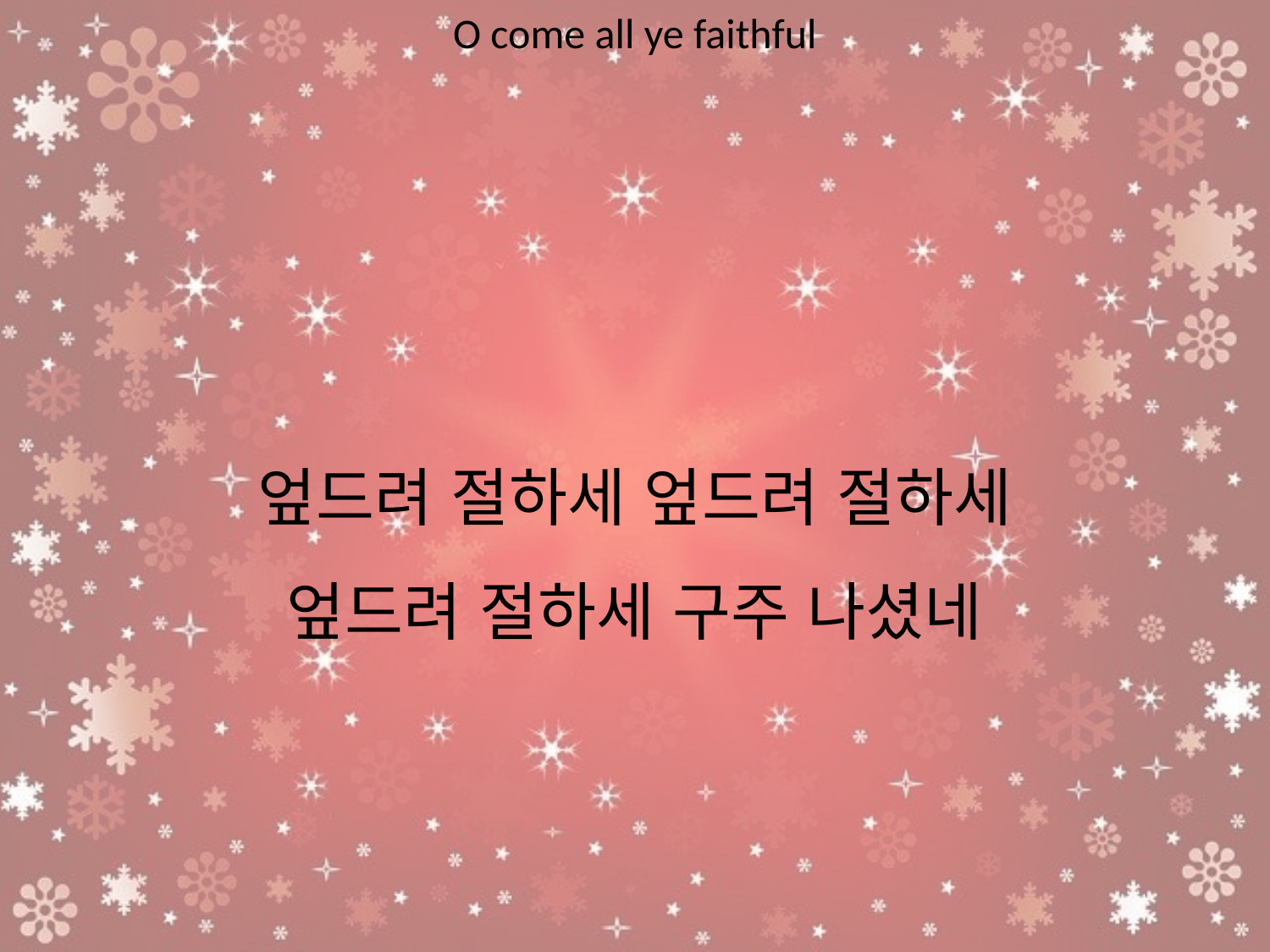

O come all ye faithful
#
엎드려 절하세 엎드려 절하세
엎드려 절하세 구주 나셨네